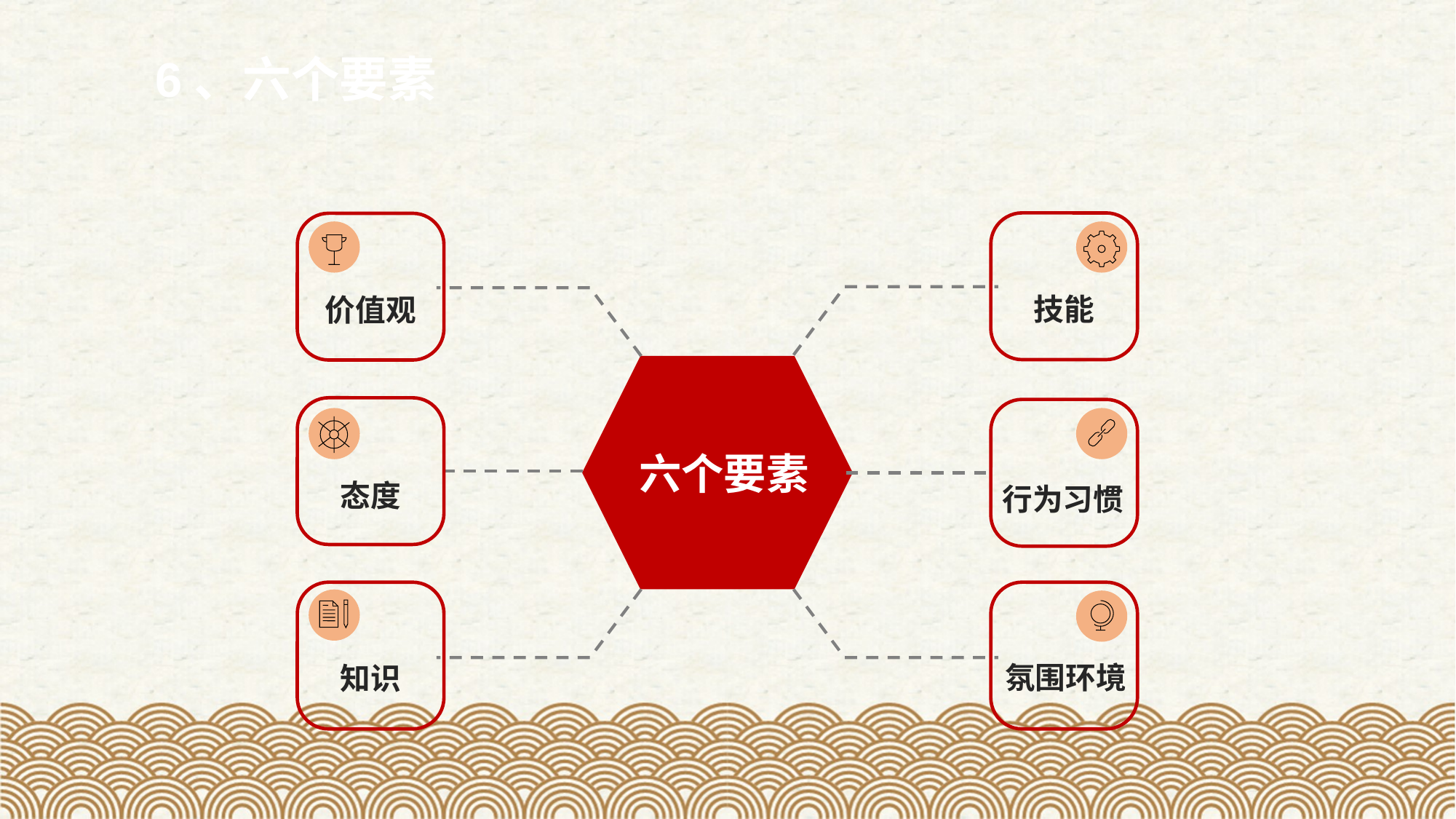

6、六个要素

技能
价值观

六个要素
态度
行为习惯

氛围环境
知识